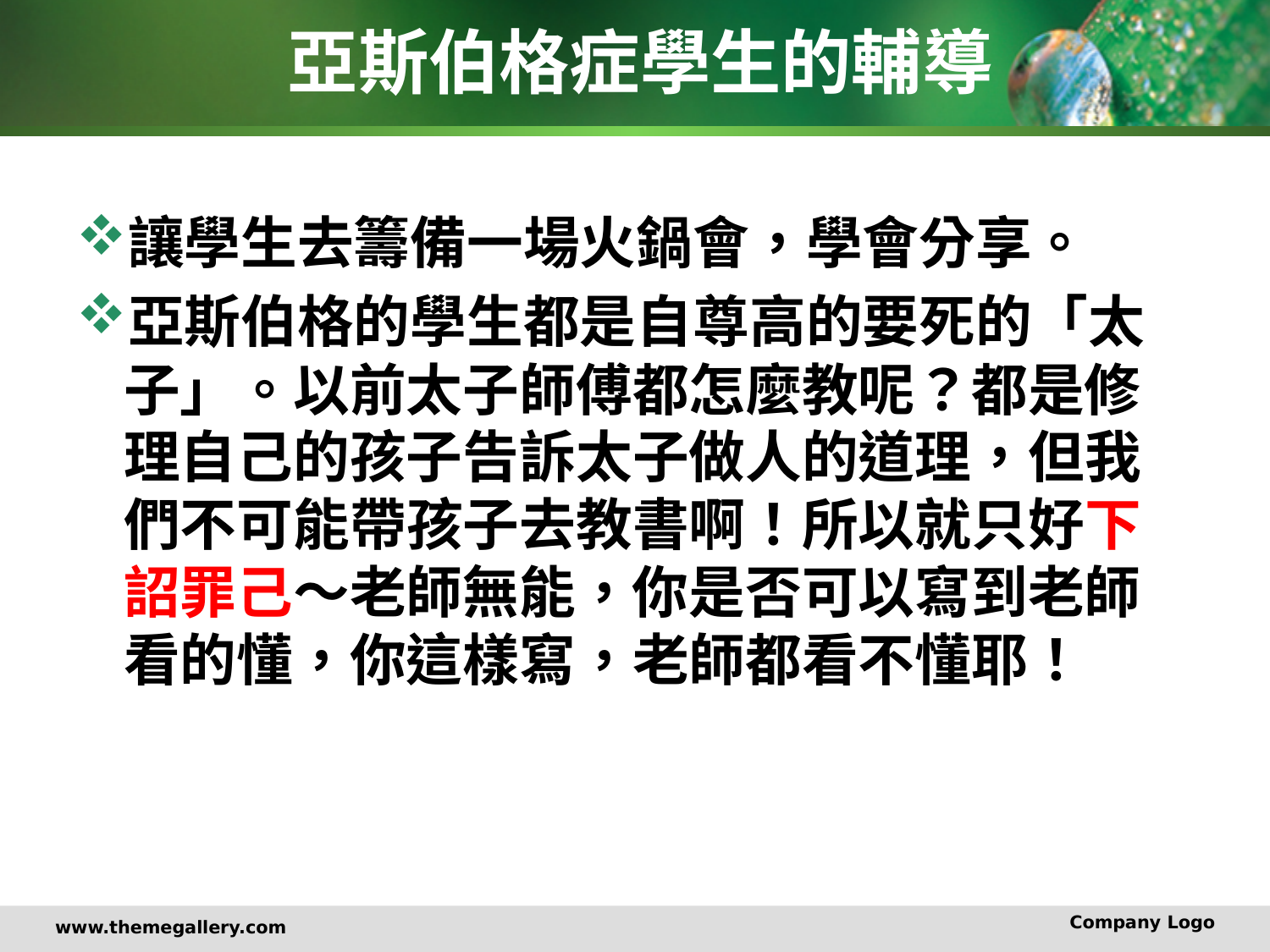

# 亞斯伯格症學生的輔導
讓學生去籌備一場火鍋會，學會分享。
亞斯伯格的學生都是自尊高的要死的「太子」。以前太子師傅都怎麼教呢？都是修理自己的孩子告訴太子做人的道理，但我們不可能帶孩子去教書啊！所以就只好下詔罪己～老師無能，你是否可以寫到老師看的懂，你這樣寫，老師都看不懂耶！

Company Logo
www.themegallery.com